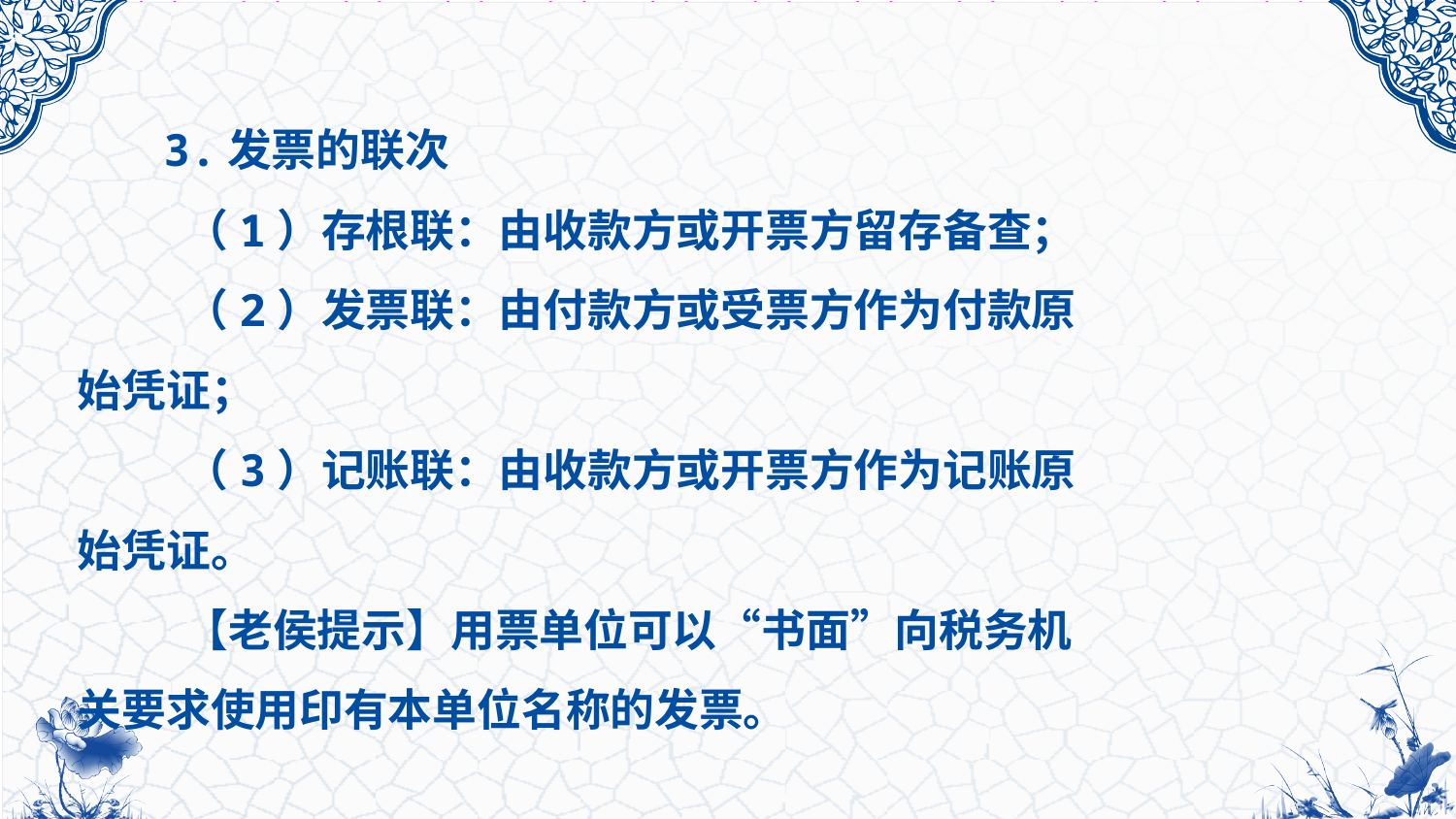

3.发票的联次
 （1）存根联：由收款方或开票方留存备查；
 （2）发票联：由付款方或受票方作为付款原始凭证；
 （3）记账联：由收款方或开票方作为记账原始凭证。
 【老侯提示】用票单位可以“书面”向税务机关要求使用印有本单位名称的发票。